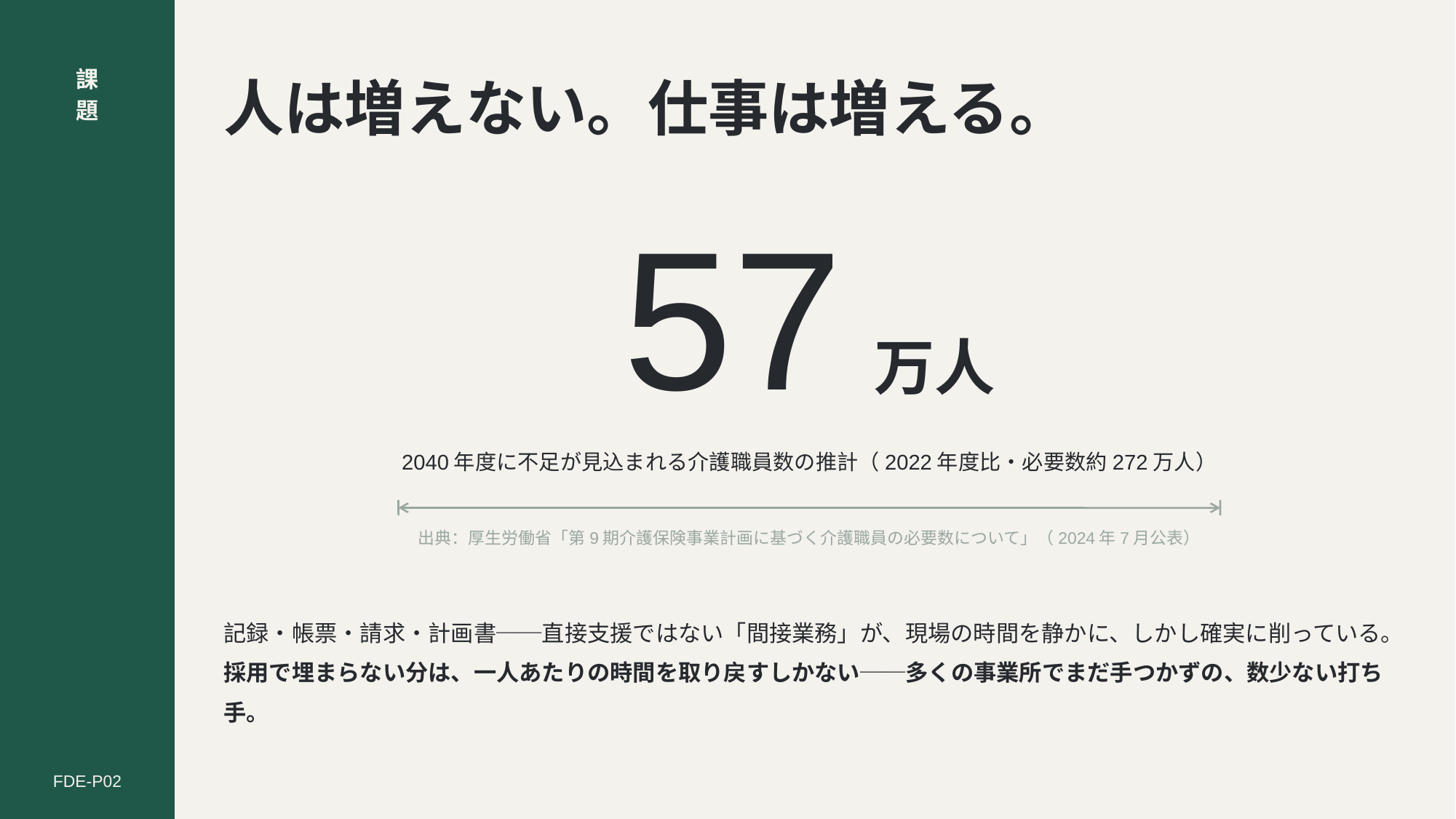

課
題
人は増えない。仕事は増える。
57 万人
2040年度に不足が見込まれる介護職員数の推計（2022年度比・必要数約272万人）

出典：厚生労働省「第9期介護保険事業計画に基づく介護職員の必要数について」（2024年7月公表）
記録・帳票・請求・計画書──直接支援ではない「間接業務」が、現場の時間を静かに、しかし確実に削っている。
採用で埋まらない分は、一人あたりの時間を取り戻すしかない──多くの事業所でまだ手つかずの、数少ない打ち手。
FDE-P02